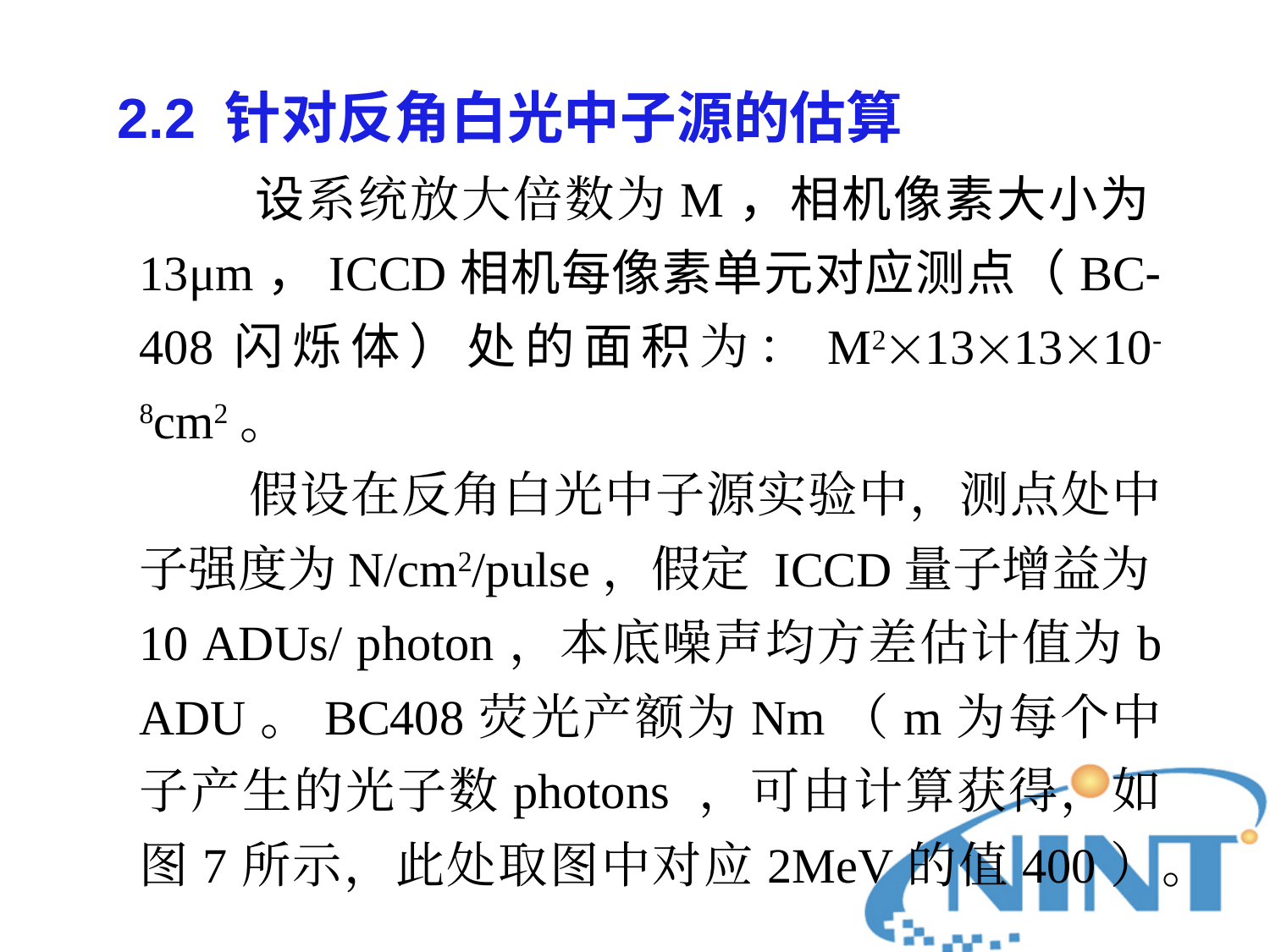

2.2 针对反角白光中子源的估算
    设系统放大倍数为M，相机像素大小为13μm，ICCD相机每像素单元对应测点（BC-408闪烁体）处的面积为：M2×13×13×10-8cm2。
    假设在反角白光中子源实验中，测点处中子强度为N/cm2/pulse，假定 ICCD量子增益为10 ADUs/ photon，本底噪声均方差估计值为b ADU。BC408荧光产额为Nm（m为每个中子产生的光子数photons ，可由计算获得，如图7所示，此处取图中对应2MeV的值400）。